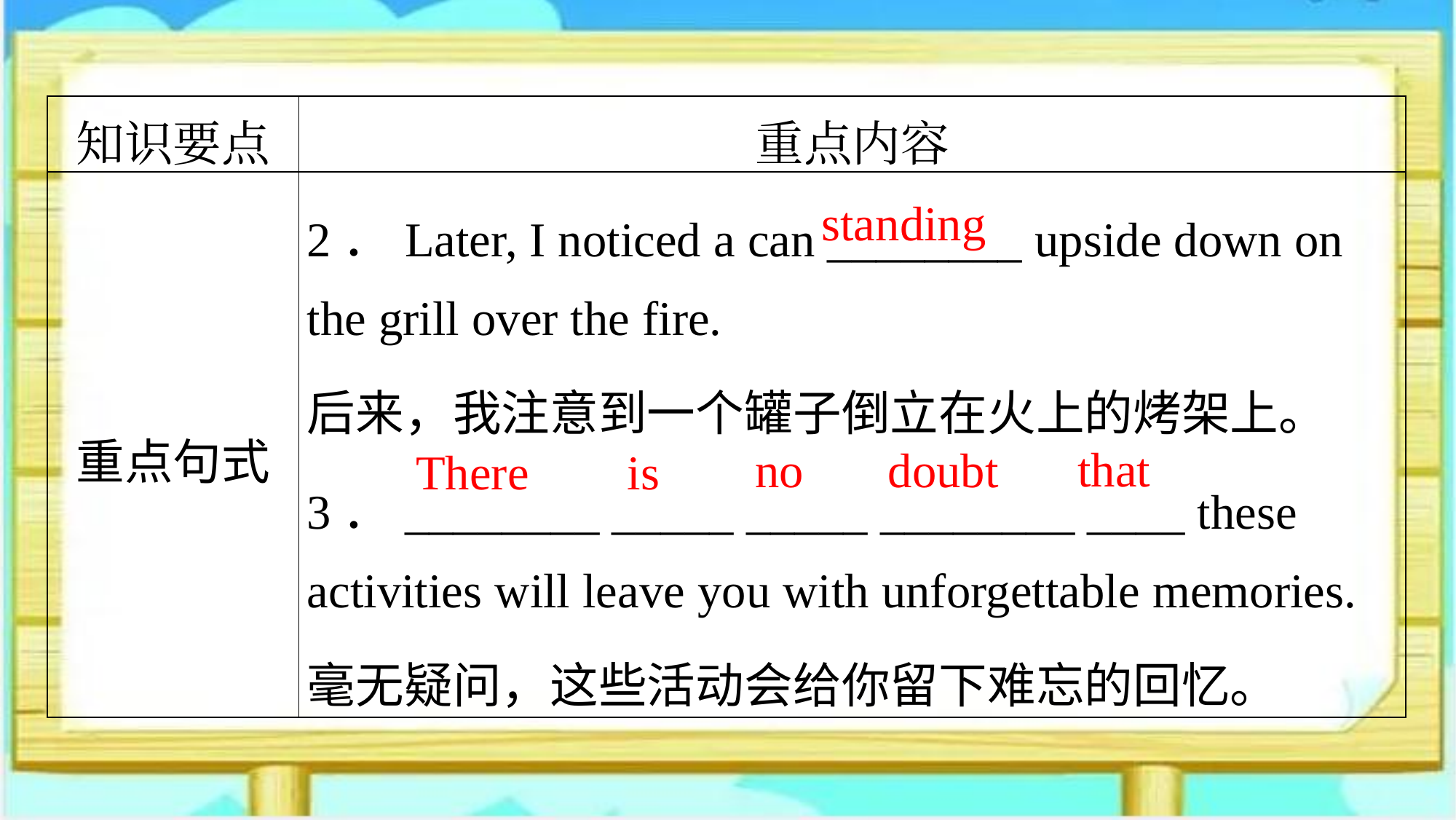

| 知识要点 | 重点内容 |
| --- | --- |
| 重点句式 | 2．Later, I noticed a can \_\_\_\_\_\_\_\_ upside down on the grill over the fire. 后来，我注意到一个罐子倒立在火上的烤架上。 3．\_\_\_\_\_\_\_\_ \_\_\_\_\_ \_\_\_\_\_ \_\_\_\_\_\_\_\_ \_\_\_\_ these activities will leave you with unforgettable memories. 毫无疑问，这些活动会给你留下难忘的回忆。 |
standing
that
no
doubt
is
There